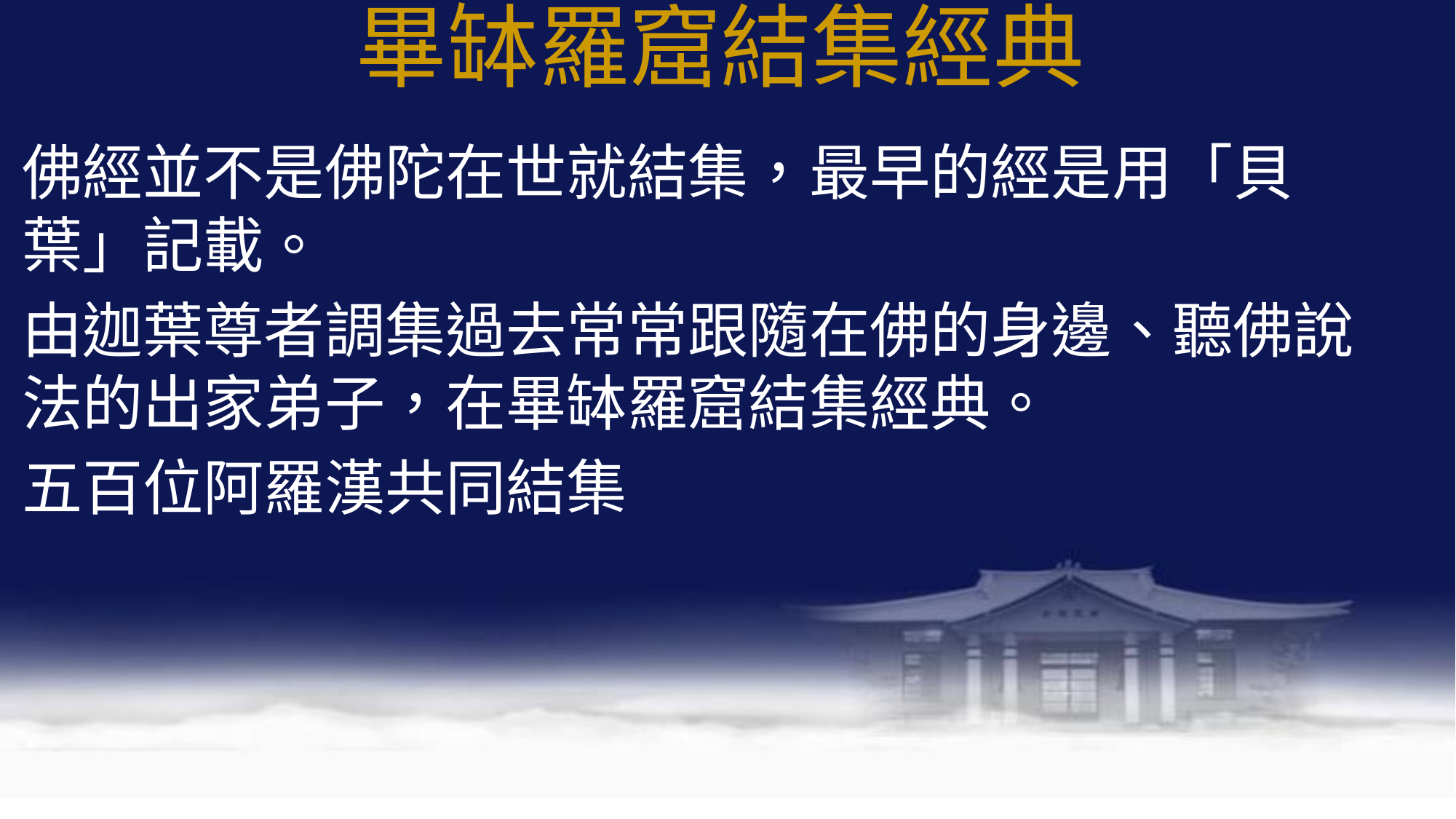

# 畢缽羅窟結集經典
佛經並不是佛陀在世就結集，最早的經是用「貝葉」記載。
由迦葉尊者調集過去常常跟隨在佛的身邊、聽佛說法的出家弟子，在畢缽羅窟結集經典。
五百位阿羅漢共同結集